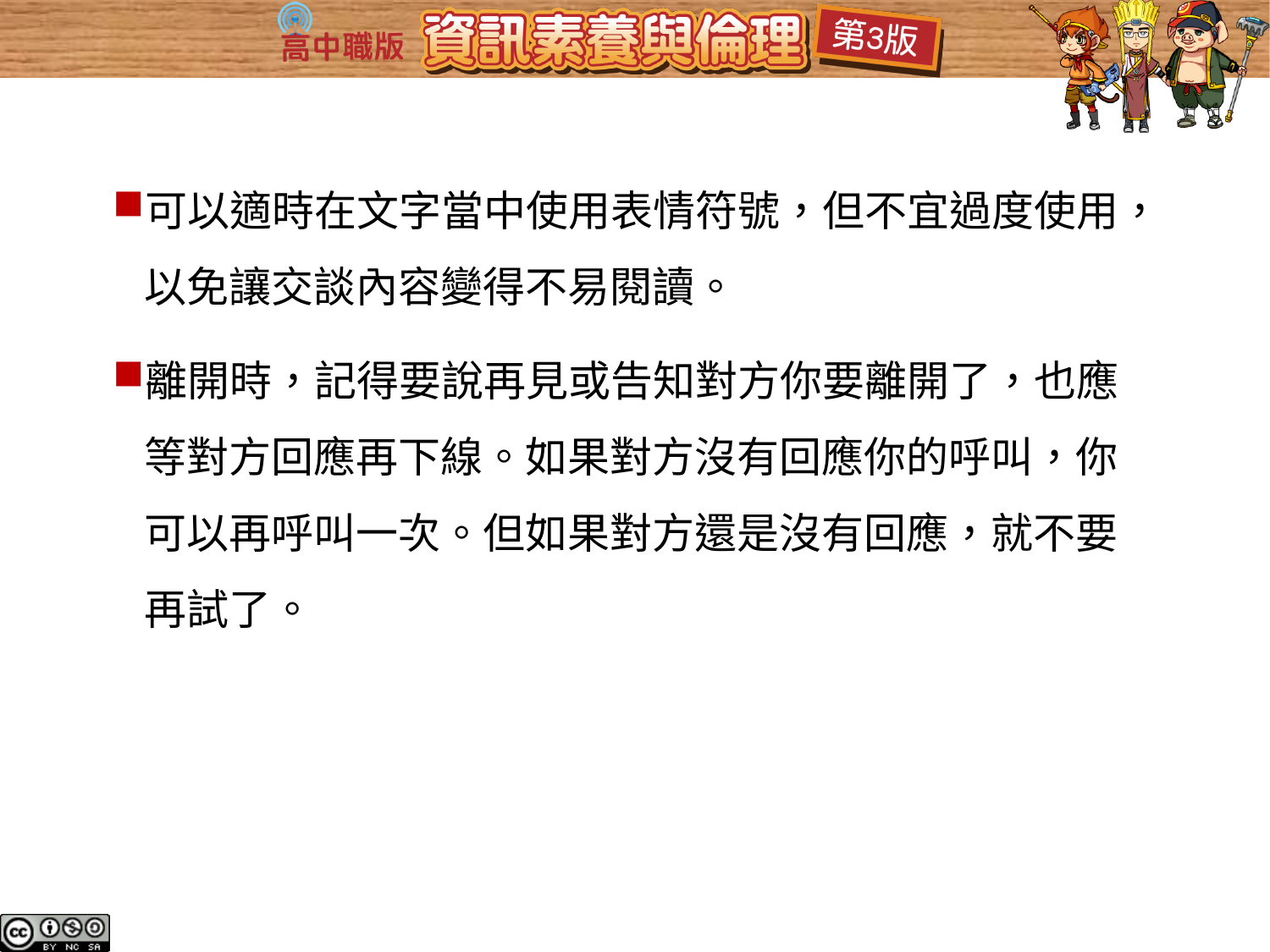

可以適時在文字當中使用表情符號，但不宜過度使用，以免讓交談內容變得不易閱讀。
離開時，記得要說再見或告知對方你要離開了，也應等對方回應再下線。如果對方沒有回應你的呼叫，你可以再呼叫一次。但如果對方還是沒有回應，就不要再試了。